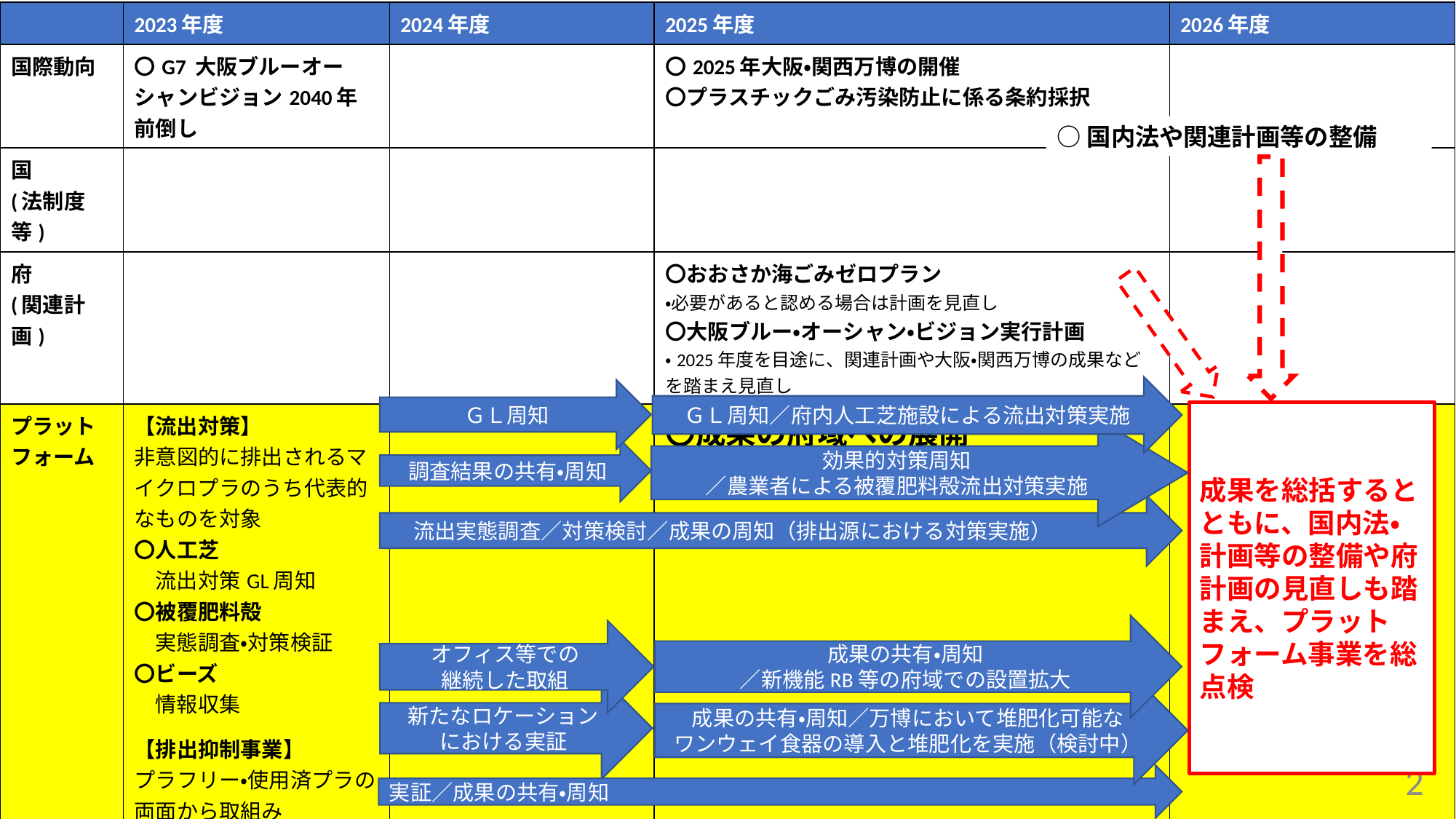

|  | 2023年度 | 2024年度 | 2025年度 | 2026年度 |
| --- | --- | --- | --- | --- |
| 国際動向 | 〇G7 大阪ブルーオーシャンビジョン2040年前倒し |  | 〇2025年大阪・関西万博の開催 〇プラスチックごみ汚染防止に係る条約採択 |  |
| 国 (法制度等) |  |  |  |  |
| 府 (関連計画) |  |  | 〇おおさか海ごみゼロプラン ・必要があると認める場合は計画を見直し 〇大阪ブルー・オーシャン・ビジョン実行計画 ・2025年度を目途に、関連計画や大阪・関西万博の成果などを踏まえ見直し |  |
| プラットフォーム | 【流出対策】 非意図的に排出されるマイクロプラのうち代表的なものを対象 〇人工芝 　流出対策GL周知 〇被覆肥料殻 　実態調査・対策検証 〇ビーズ 　情報収集 【排出抑制事業】 プラフリー・使用済プラの両面から取組み 〇プラスチックフリー 　RBオフィス等での実証 〇使用済みプラ回収・リサイクルシステム 　生分解コップ実証検討 〇新たな効果的な取組み |  | 〇成果の府域への展開 〇新たな技術の万博での披露・発信 |  |
○国内法や関連計画等の整備

ＧＬ周知／府内人工芝施設による流出対策実施
ＧＬ周知

成果を総括するとともに、国内法・計画等の整備や府計画の見直しも踏まえ、プラットフォーム事業を総点検

効果的対策周知
／農業者による被覆肥料殻流出対策実施
調査結果の共有・周知
　 流出実態調査／対策検討／成果の周知（排出源における対策実施）
成果の共有・周知
／新機能RB等の府域での設置拡大
オフィス等での
継続した取組
成果の共有・周知／万博において堆肥化可能な
ワンウェイ食器の導入と堆肥化を実施（検討中）
新たなロケーション
における実証
2
実証／成果の共有・周知